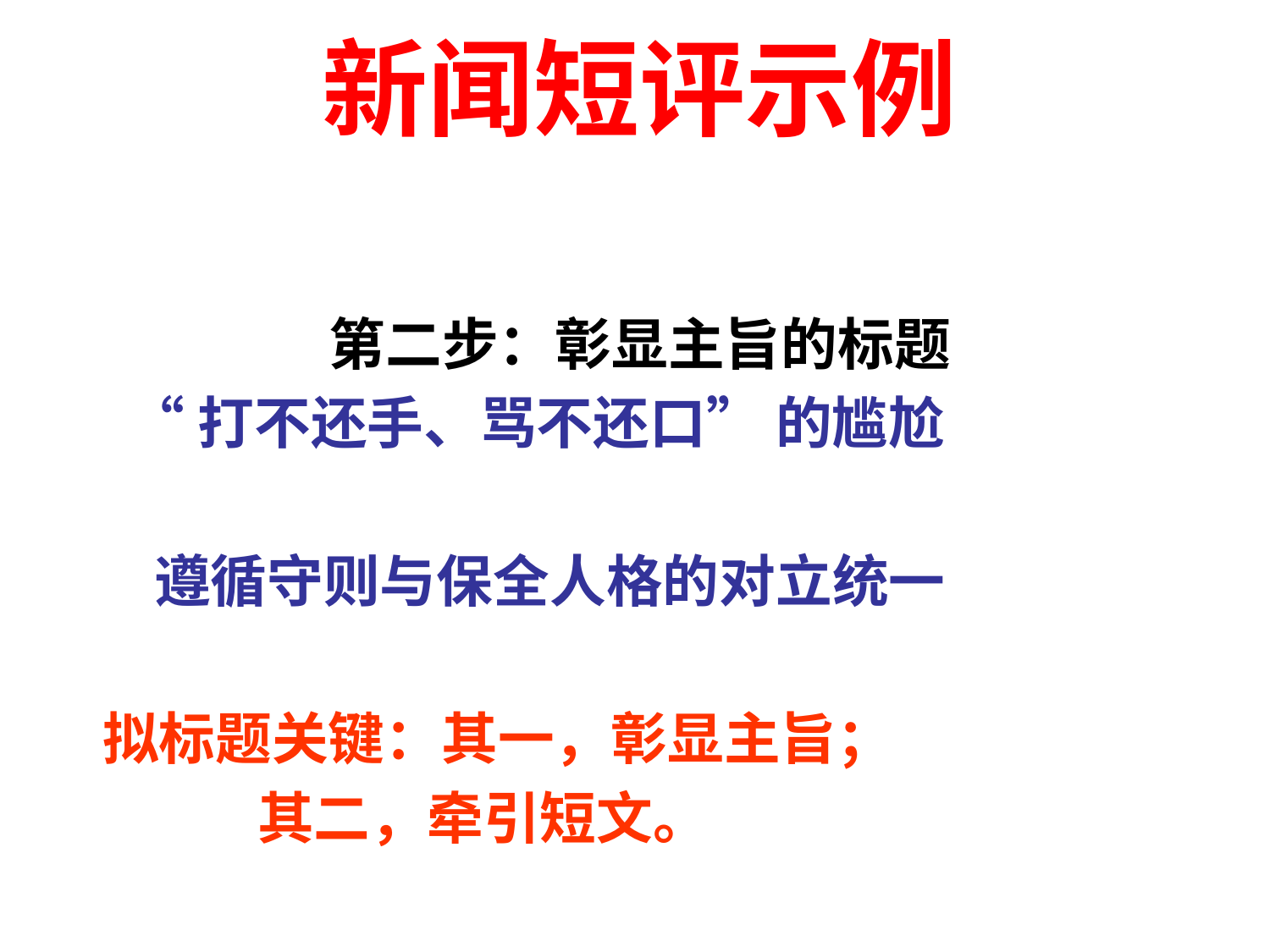

新闻短评示例

第二步：彰显主旨的标题
       “打不还手、骂不还口” 的尴尬

        遵循守则与保全人格的对立统一

    拟标题关键：其一，彰显主旨；
                其二，牵引短文。